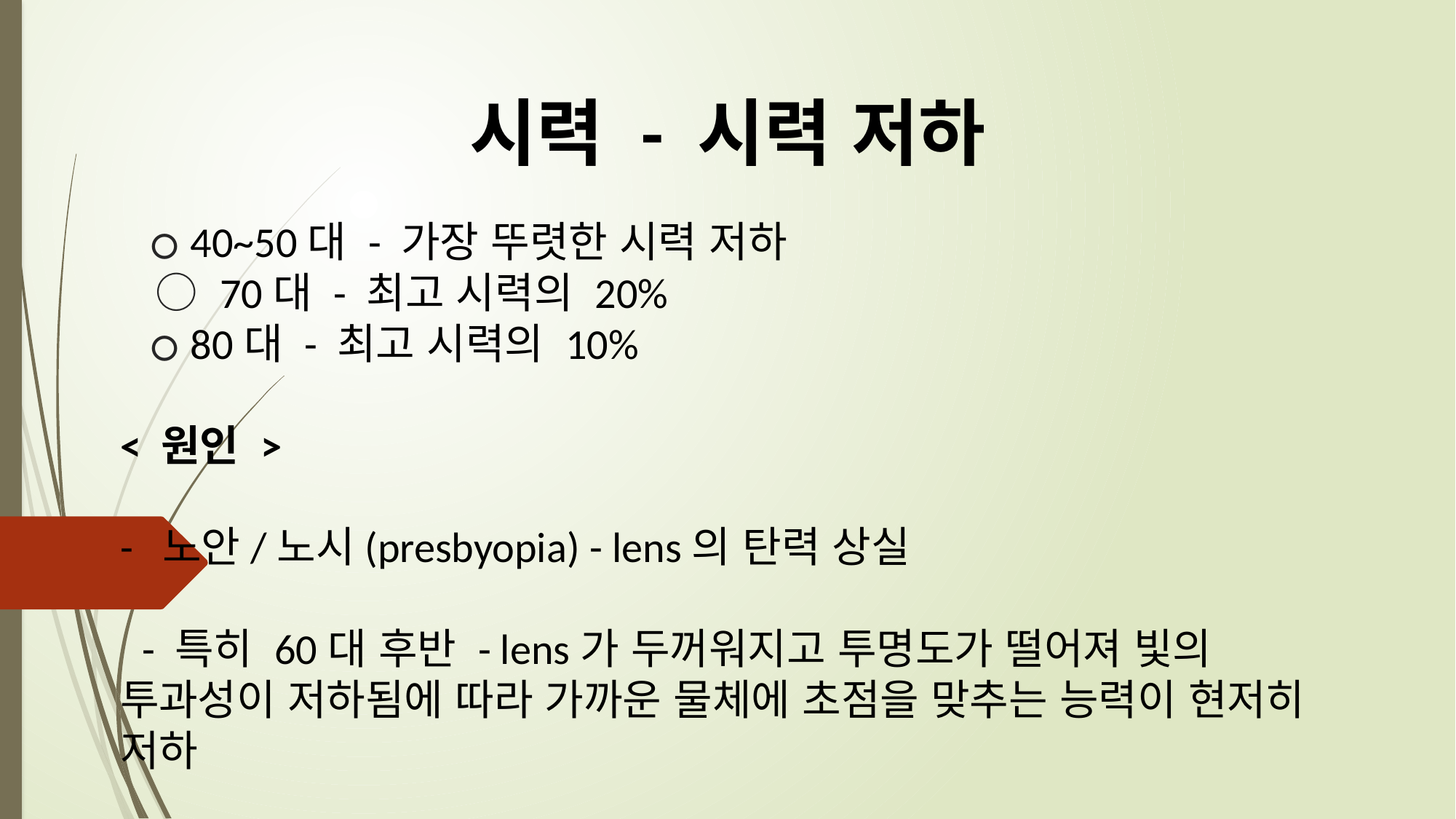

시력 - 시력 저하
# ○ 40~50대 - 가장 뚜렷한 시력 저하 ○ 70대 - 최고 시력의 20% ○ 80대 - 최고 시력의 10% < 원인 > -  노안/노시(presbyopia) - lens의 탄력 상실 - 특히 60대 후반 - lens가 두꺼워지고 투명도가 떨어져 빛의 투과성이 저하됨에 따라 가까운 물체에 초점을 맞추는 능력이 현저히 저하